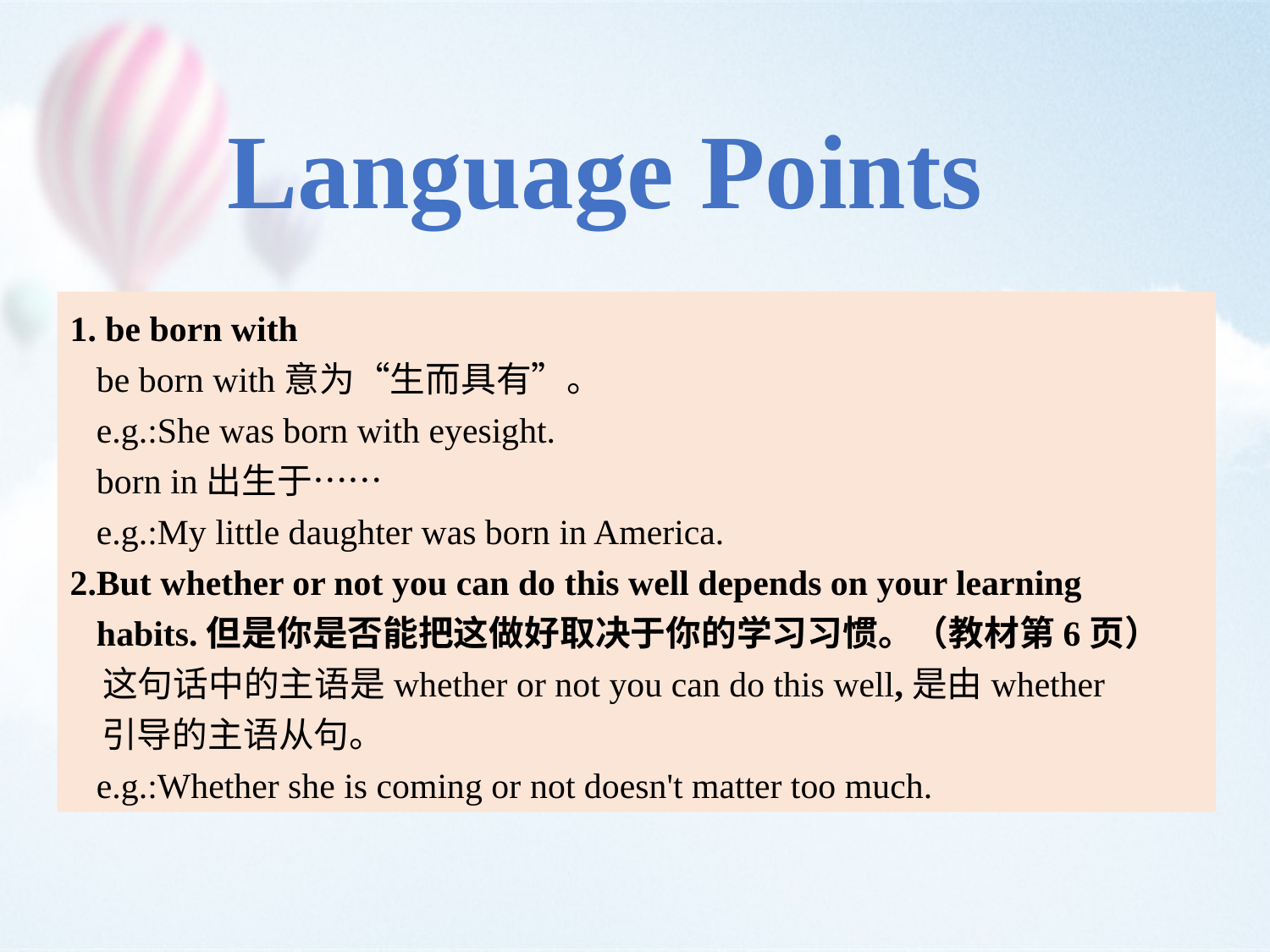

Language Points
1. be born with
   be born with意为“生而具有”。
   e.g.:She was born with eyesight.
   born in出生于……
   e.g.:My little daughter was born in America.
2.But whether or not you can do this well depends on your learning
   habits.但是你是否能把这做好取决于你的学习习惯。（教材第6页）
   这句话中的主语是whether or not you can do this well,是由whether
   引导的主语从句。
   e.g.:Whether she is coming or not doesn't matter too much.